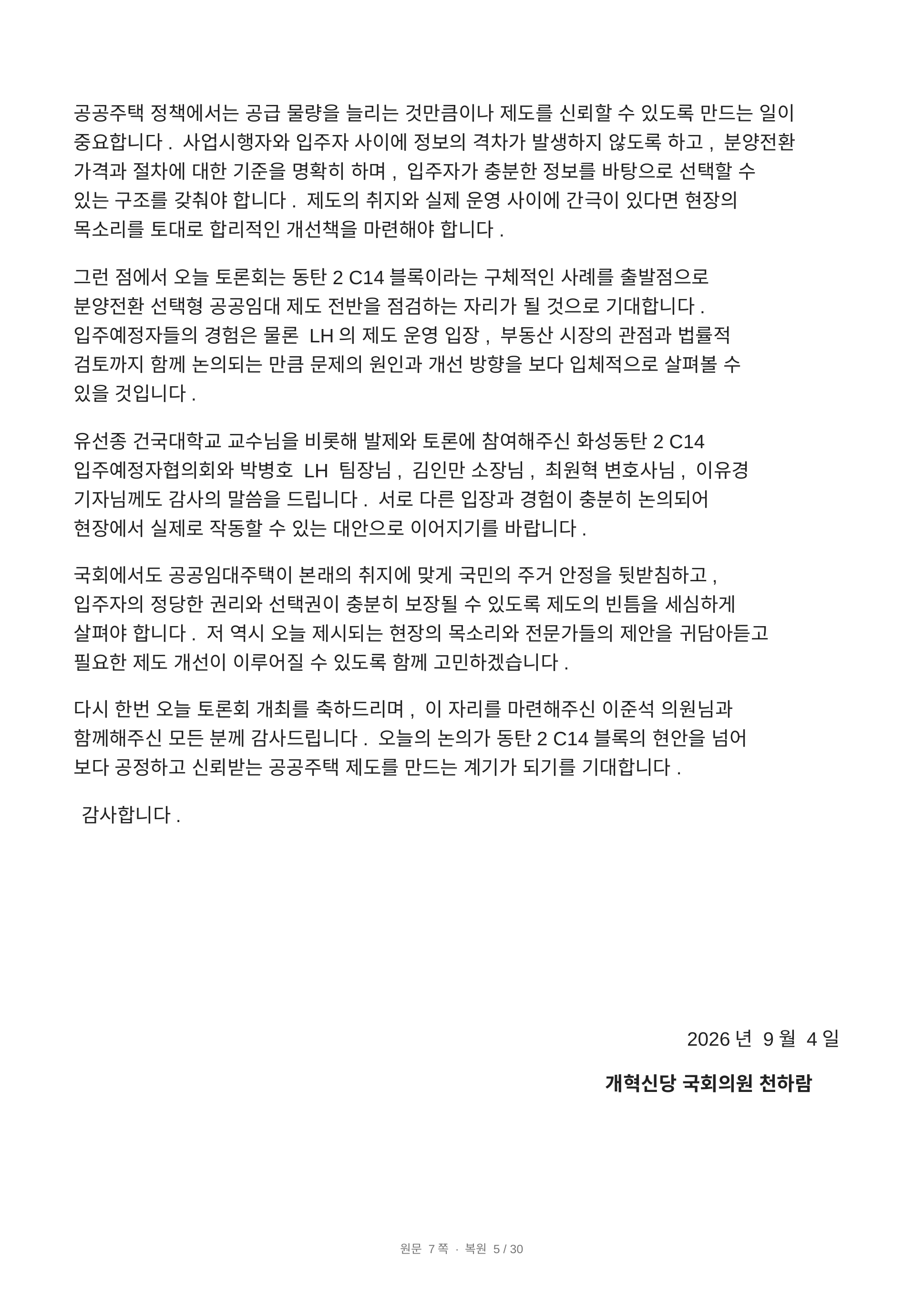

공공주택 정책에서는 공급 물량을 늘리는 것만큼이나 제도를 신뢰할 수 있도록 만드는 일이 중요합니다. 사업시행자와 입주자 사이에 정보의 격차가 발생하지 않도록 하고, 분양전환 가격과 절차에 대한 기준을 명확히 하며, 입주자가 충분한 정보를 바탕으로 선택할 수 있는 구조를 갖춰야 합니다. 제도의 취지와 실제 운영 사이에 간극이 있다면 현장의 목소리를 토대로 합리적인 개선책을 마련해야 합니다.
그런 점에서 오늘 토론회는 동탄2 C14블록이라는 구체적인 사례를 출발점으로 분양전환 선택형 공공임대 제도 전반을 점검하는 자리가 될 것으로 기대합니다. 입주예정자들의 경험은 물론 LH의 제도 운영 입장, 부동산 시장의 관점과 법률적 검토까지 함께 논의되는 만큼 문제의 원인과 개선 방향을 보다 입체적으로 살펴볼 수 있을 것입니다.
유선종 건국대학교 교수님을 비롯해 발제와 토론에 참여해주신 화성동탄2 C14 입주예정자협의회와 박병호 LH 팀장님, 김인만 소장님, 최원혁 변호사님, 이유경 기자님께도 감사의 말씀을 드립니다. 서로 다른 입장과 경험이 충분히 논의되어 현장에서 실제로 작동할 수 있는 대안으로 이어지기를 바랍니다.
국회에서도 공공임대주택이 본래의 취지에 맞게 국민의 주거 안정을 뒷받침하고, 입주자의 정당한 권리와 선택권이 충분히 보장될 수 있도록 제도의 빈틈을 세심하게 살펴야 합니다. 저 역시 오늘 제시되는 현장의 목소리와 전문가들의 제안을 귀담아듣고 필요한 제도 개선이 이루어질 수 있도록 함께 고민하겠습니다.
다시 한번 오늘 토론회 개최를 축하드리며, 이 자리를 마련해주신 이준석 의원님과 함께해주신 모든 분께 감사드립니다. 오늘의 논의가 동탄2 C14블록의 현안을 넘어 보다 공정하고 신뢰받는 공공주택 제도를 만드는 계기가 되기를 기대합니다.
감사합니다.
2026년 9월 4일
개혁신당 국회의원 천하람
원문 7쪽 · 복원 5 / 30